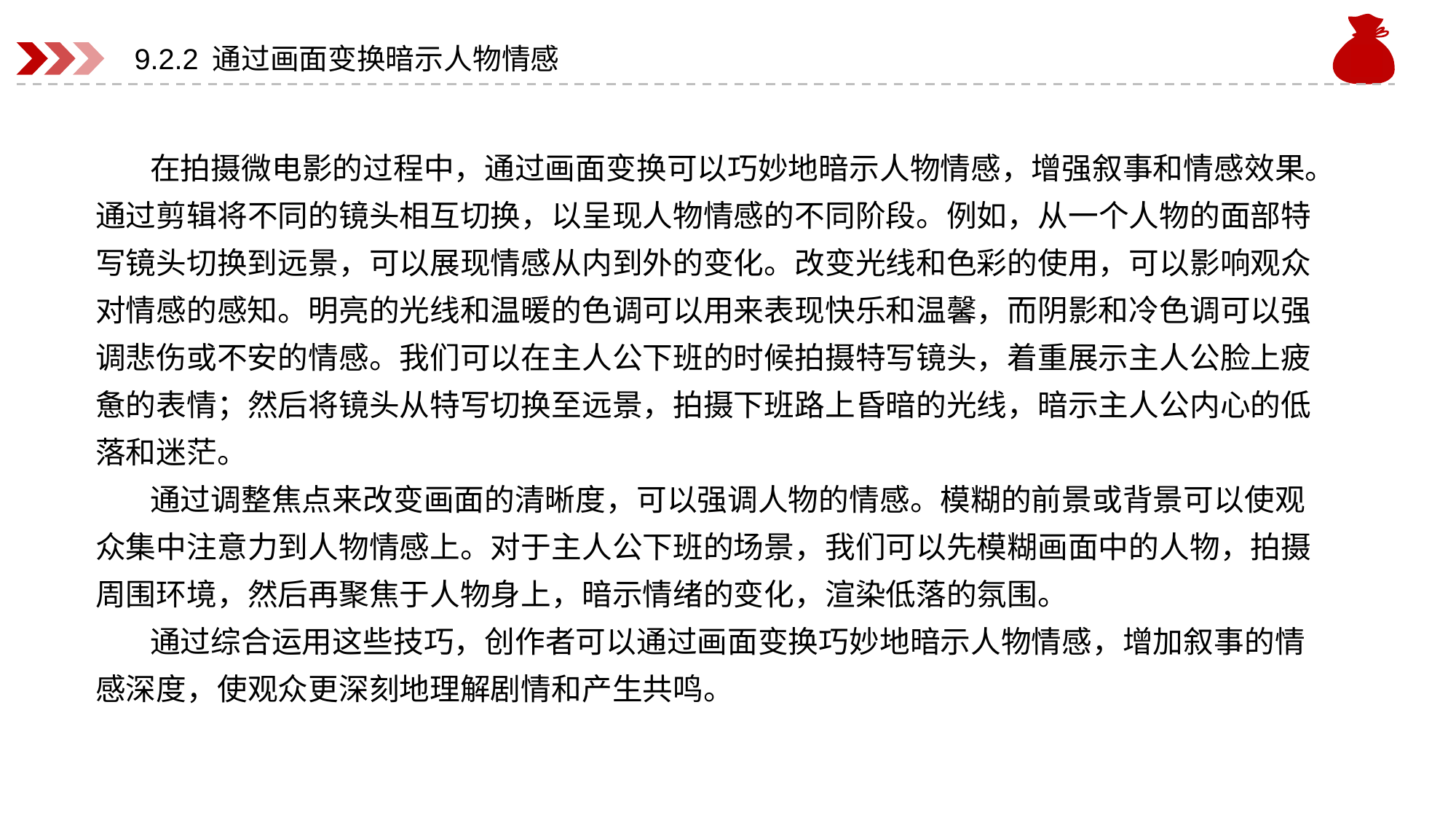

# 9.2.2 通过画面变换暗示人物情感
22
在拍摄微电影的过程中，通过画面变换可以巧妙地暗示人物情感，增强叙事和情感效果。通过剪辑将不同的镜头相互切换，以呈现人物情感的不同阶段。例如，从一个人物的面部特写镜头切换到远景，可以展现情感从内到外的变化。改变光线和色彩的使用，可以影响观众对情感的感知。明亮的光线和温暖的色调可以用来表现快乐和温馨，而阴影和冷色调可以强调悲伤或不安的情感。我们可以在主人公下班的时候拍摄特写镜头，着重展示主人公脸上疲惫的表情；然后将镜头从特写切换至远景，拍摄下班路上昏暗的光线，暗示主人公内心的低落和迷茫。
通过调整焦点来改变画面的清晰度，可以强调人物的情感。模糊的前景或背景可以使观众集中注意力到人物情感上。对于主人公下班的场景，我们可以先模糊画面中的人物，拍摄周围环境，然后再聚焦于人物身上，暗示情绪的变化，渲染低落的氛围。
通过综合运用这些技巧，创作者可以通过画面变换巧妙地暗示人物情感，增加叙事的情感深度，使观众更深刻地理解剧情和产生共鸣。